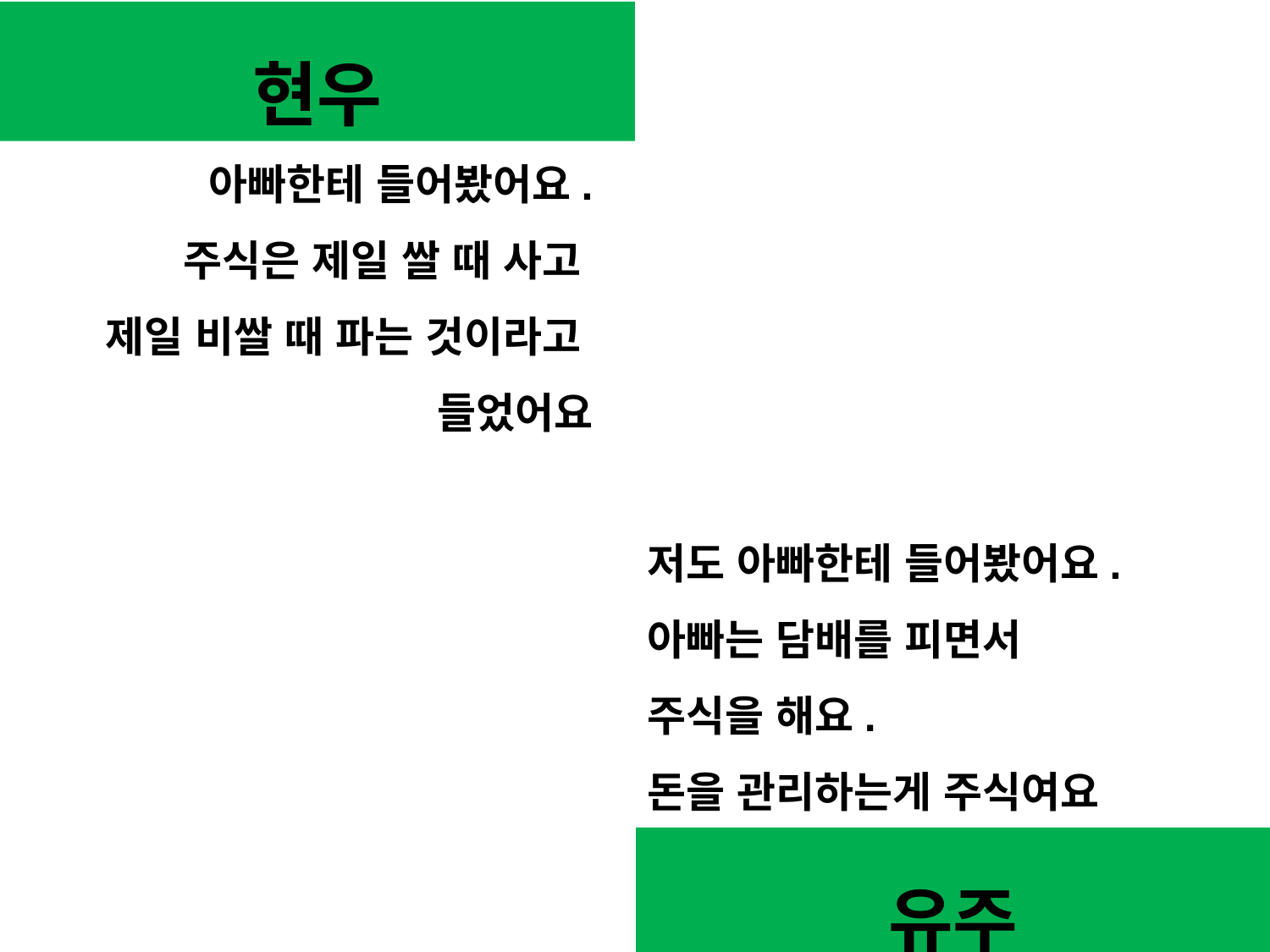

현우
아빠한테 들어봤어요.
주식은 제일 쌀 때 사고
제일 비쌀 때 파는 것이라고
들었어요
저도 아빠한테 들어봤어요.
아빠는 담배를 피면서
주식을 해요.
돈을 관리하는게 주식여요
유주